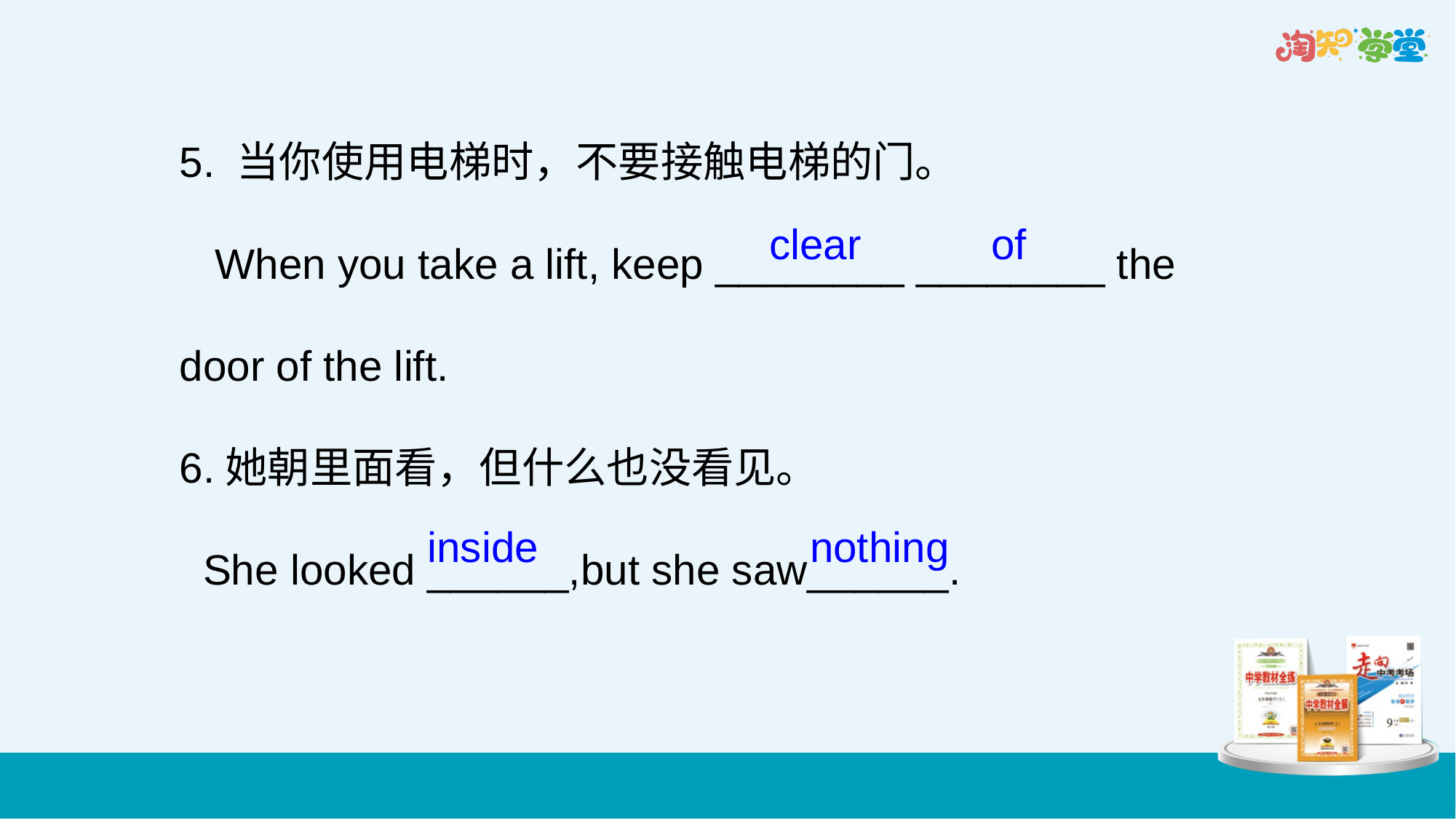

5. 当你使用电梯时，不要接触电梯的门。
   When you take a lift, keep ________ ________ the door of the lift.
6.她朝里面看，但什么也没看见。
  She looked ______,but she saw______.

clear           of
inside                       nothing